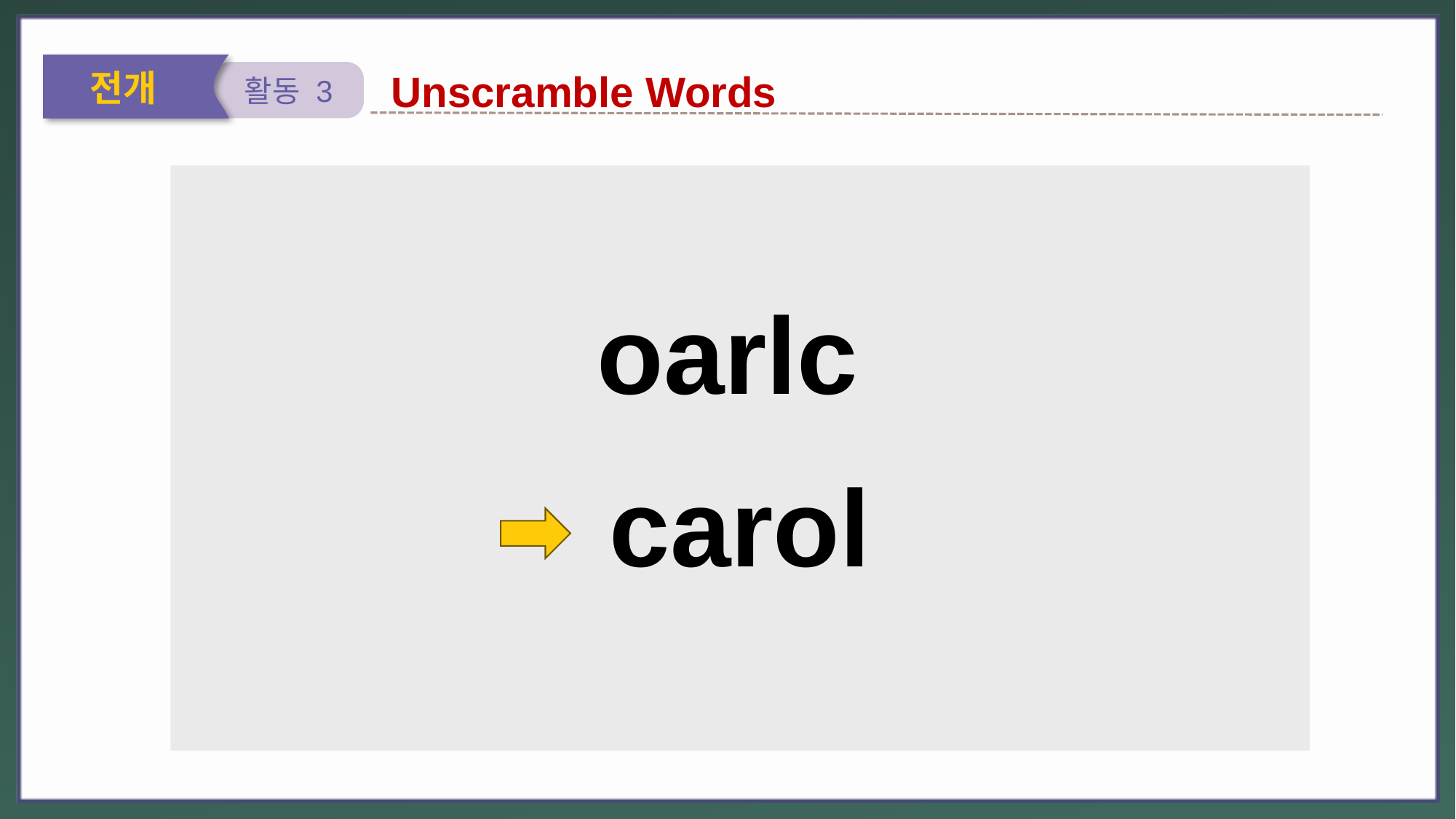

전개
Unscramble Words

활동 3

oarlc
carol